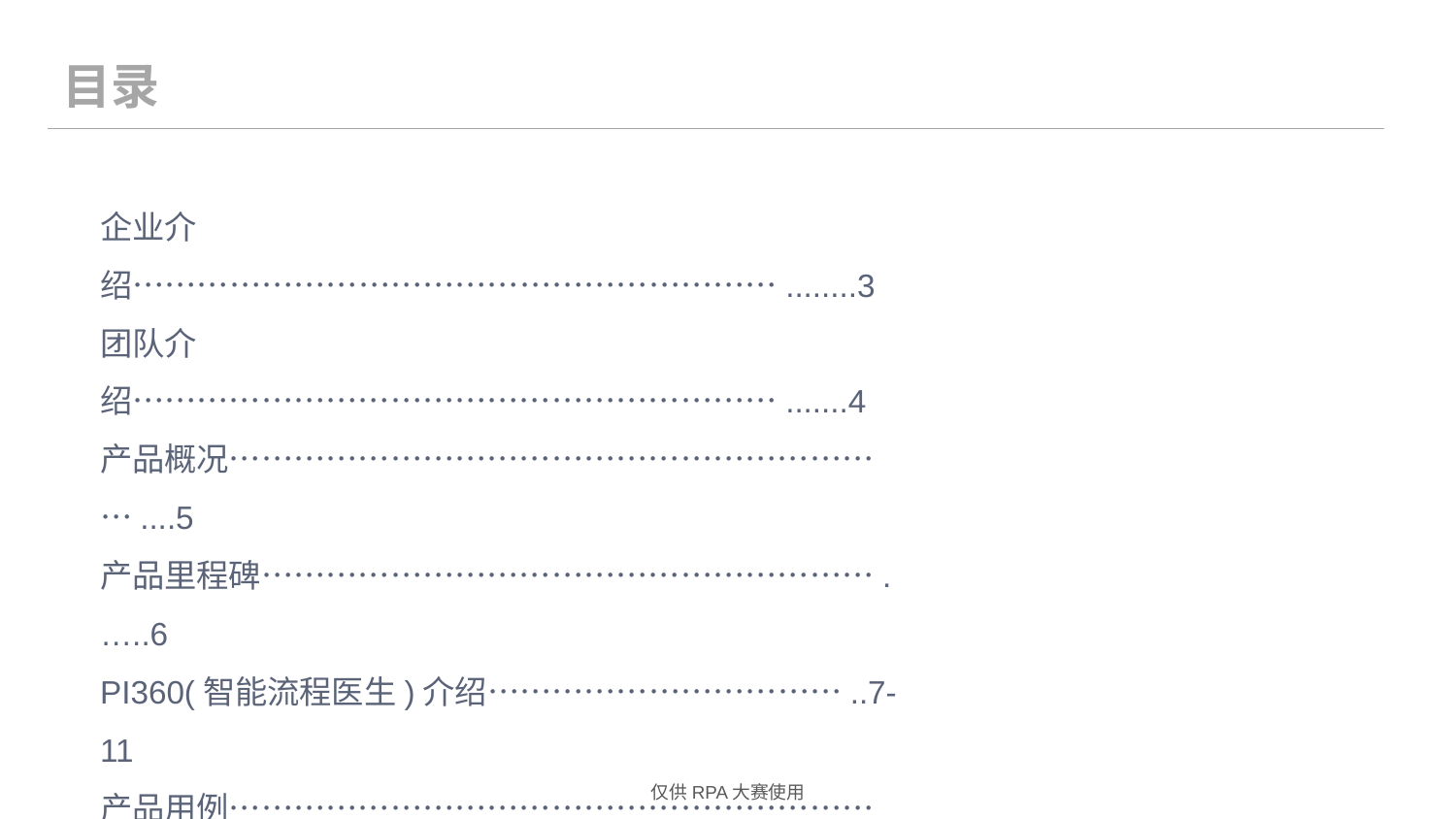

目录
企业介绍……………………………………………………........3
团队介绍…………………………………………………….......4
产品概况………………………………………………………....5
产品里程碑………………………………………………….…..6
PI360(智能流程医生)介绍……………………………..7-11
产品用例……………………………………………………12-14
产品创新性与适用性……………………………………15-16
产品展望…………………………………………………….17